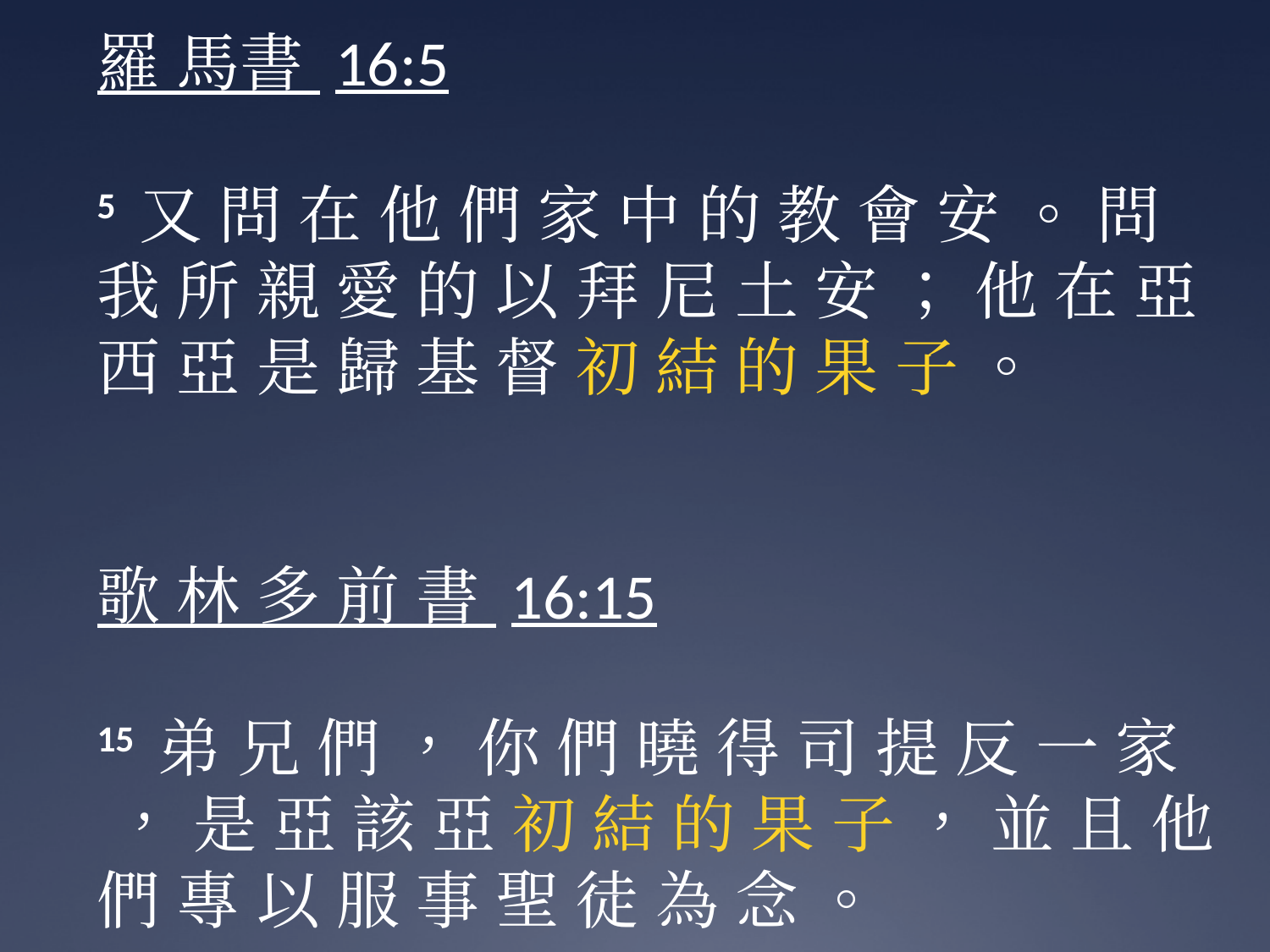

羅 馬書 16:5
5 又 問 在 他 們 家 中 的 教 會 安 。 問 我 所 親 愛 的 以 拜 尼 土 安 ； 他 在 亞 西 亞 是 歸 基 督 初 結 的 果 子 。

歌 林 多 前 書 16:15
15 弟 兄 們 ， 你 們 曉 得 司 提 反 一 家 ， 是 亞 該 亞 初 結 的 果 子 ， 並 且 他 們 專 以 服 事 聖 徒 為 念 。